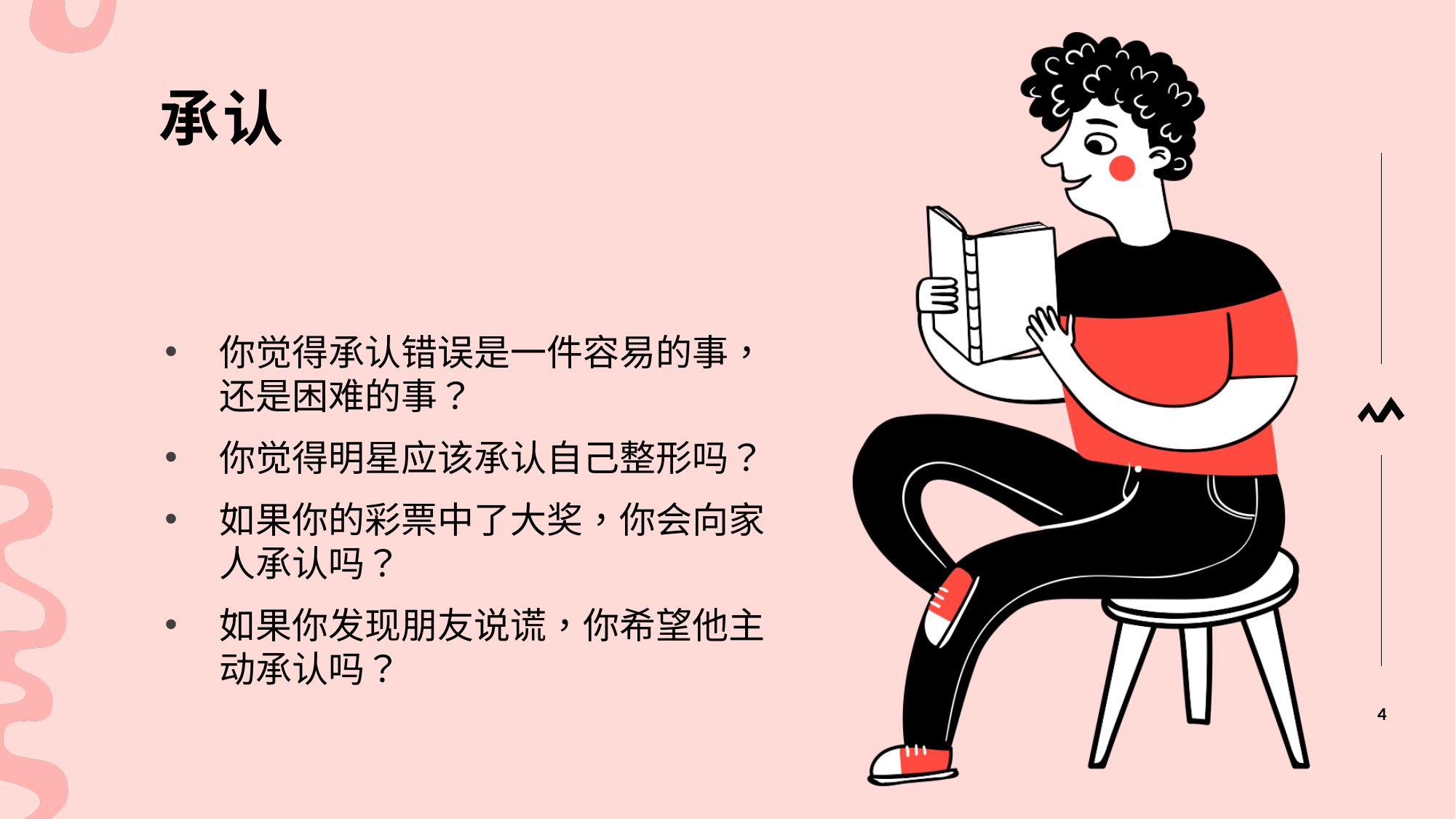

# 承认
你觉得承认错误是一件容易的事，还是困难的事？
你觉得明星应该承认自己整形吗？
如果你的彩票中了大奖，你会向家人承认吗？
如果你发现朋友说谎，你希望他主动承认吗？
4